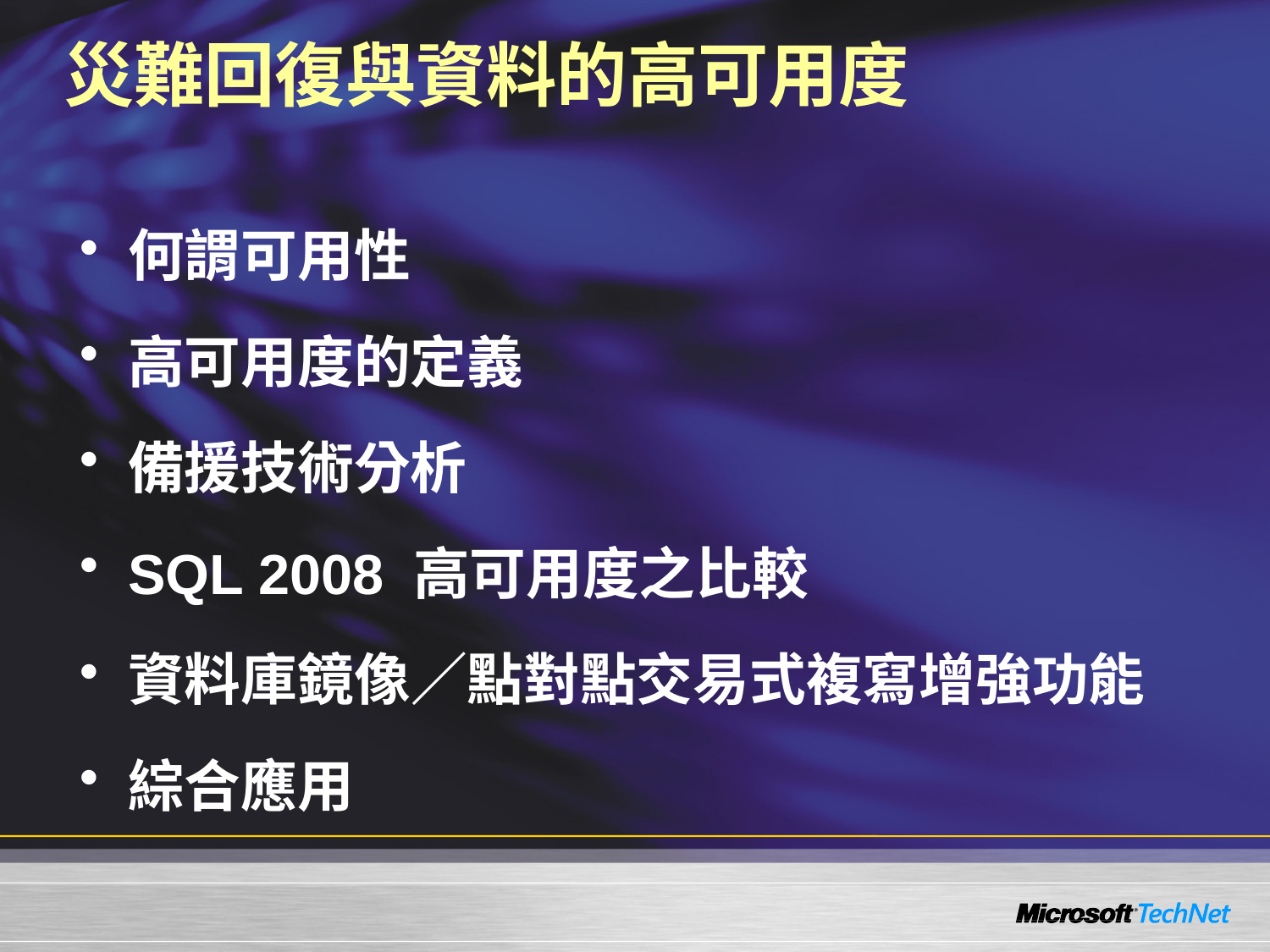

# 災難回復與資料的高可用度
何謂可用性
高可用度的定義
備援技術分析
SQL 2008 高可用度之比較
資料庫鏡像／點對點交易式複寫增強功能
綜合應用